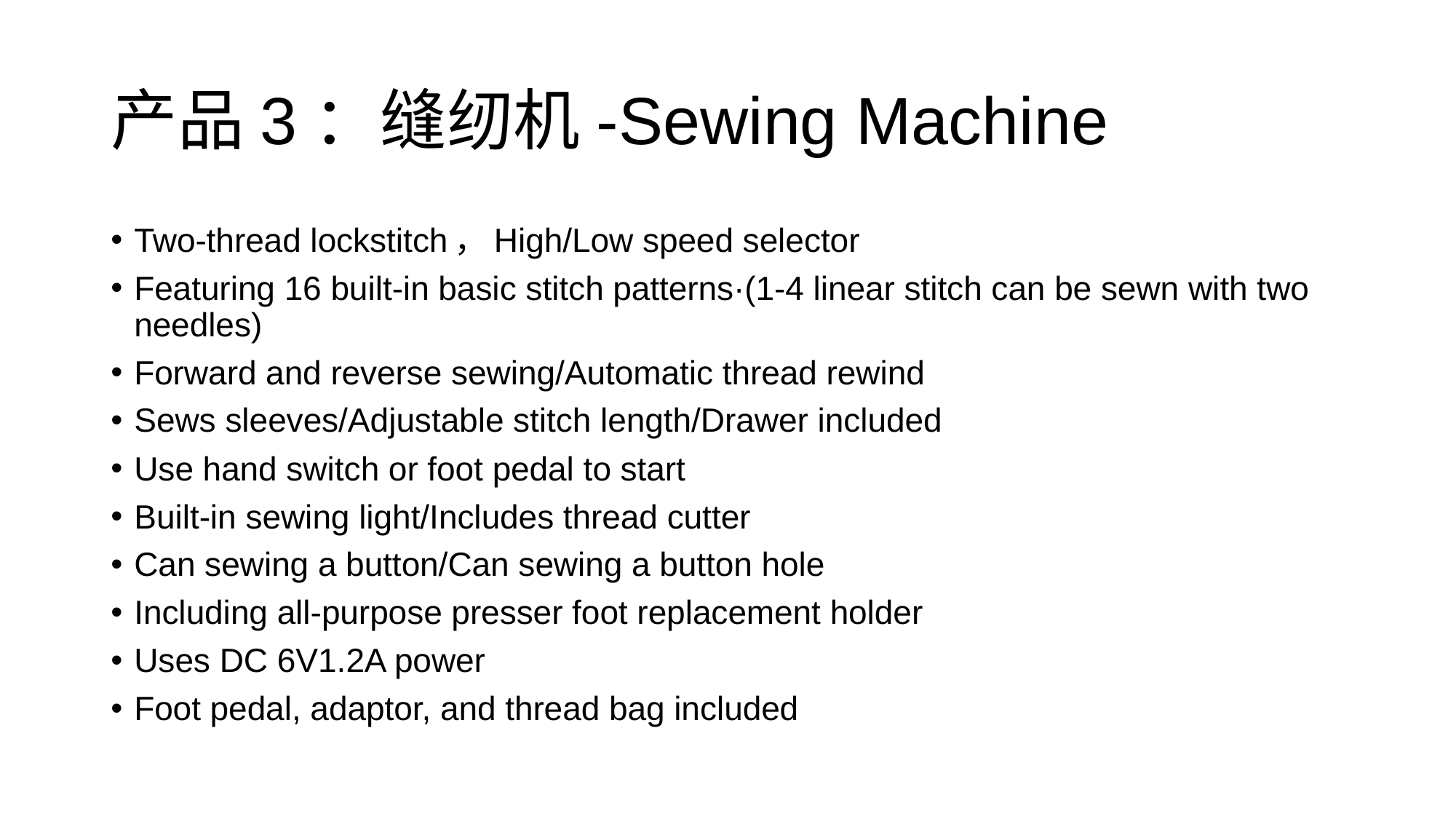

# 产品3：缝纫机-Sewing Machine
Two-thread lockstitch，High/Low speed selector
Featuring 16 built-in basic stitch patterns·(1-4 linear stitch can be sewn with two needles)
Forward and reverse sewing/Automatic thread rewind
Sews sleeves/Adjustable stitch length/Drawer included
Use hand switch or foot pedal to start
Built-in sewing light/Includes thread cutter
Can sewing a button/Can sewing a button hole
Including all-purpose presser foot replacement holder
Uses DC 6V1.2A power
Foot pedal, adaptor, and thread bag included